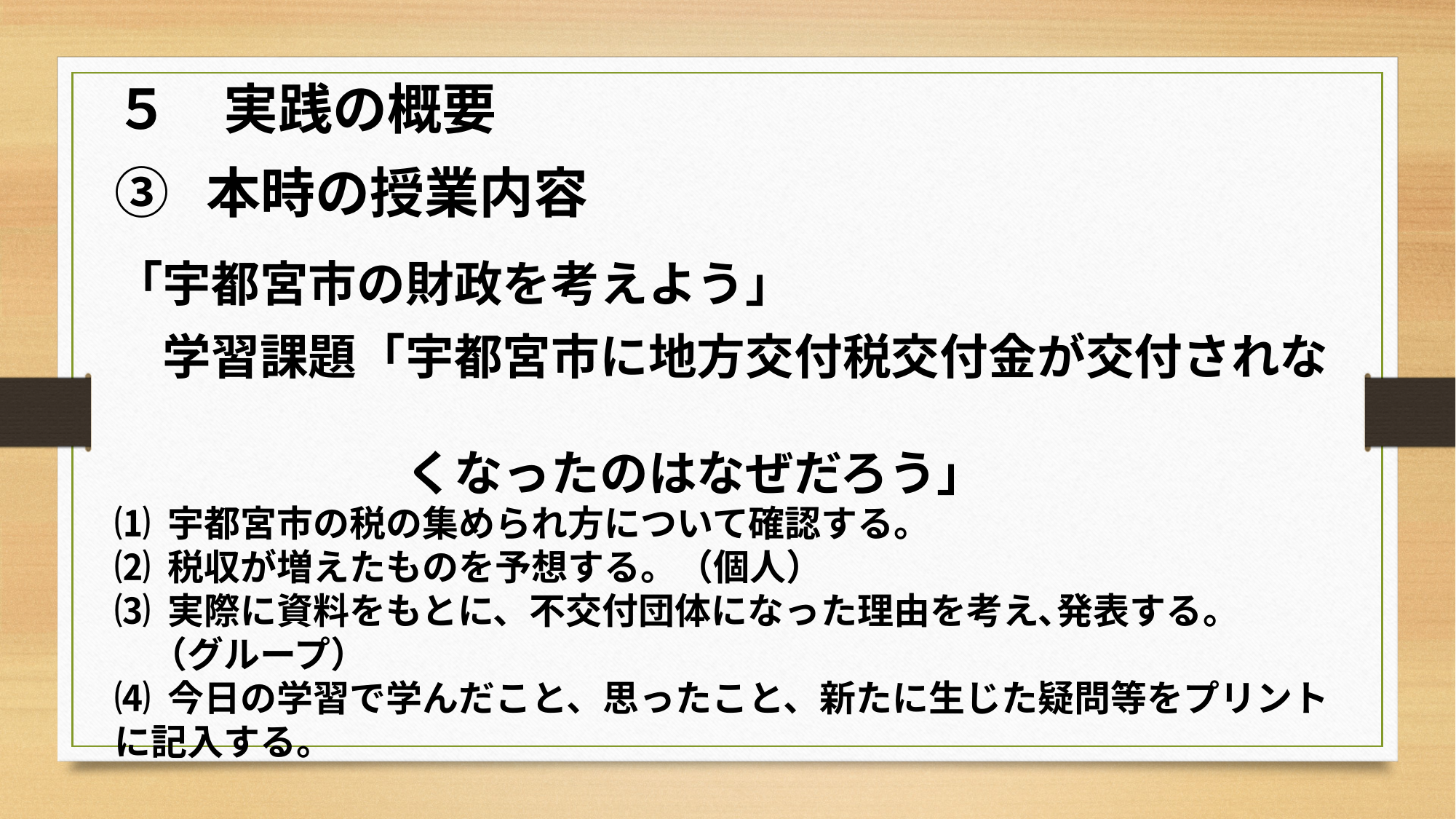

５　実践の概要

③  本時の授業内容

「宇都宮市の財政を考えよう」

　学習課題「宇都宮市に地方交付税交付金が交付されな
　　　　　　くなったのはなぜだろう」
⑴ 宇都宮市の税の集められ方について確認する。
⑵ 税収が増えたものを予想する。（個人）
⑶ 実際に資料をもとに、不交付団体になった理由を考え､発表する。
　（グループ）
⑷ 今日の学習で学んだこと、思ったこと、新たに生じた疑問等をプリントに記入する。